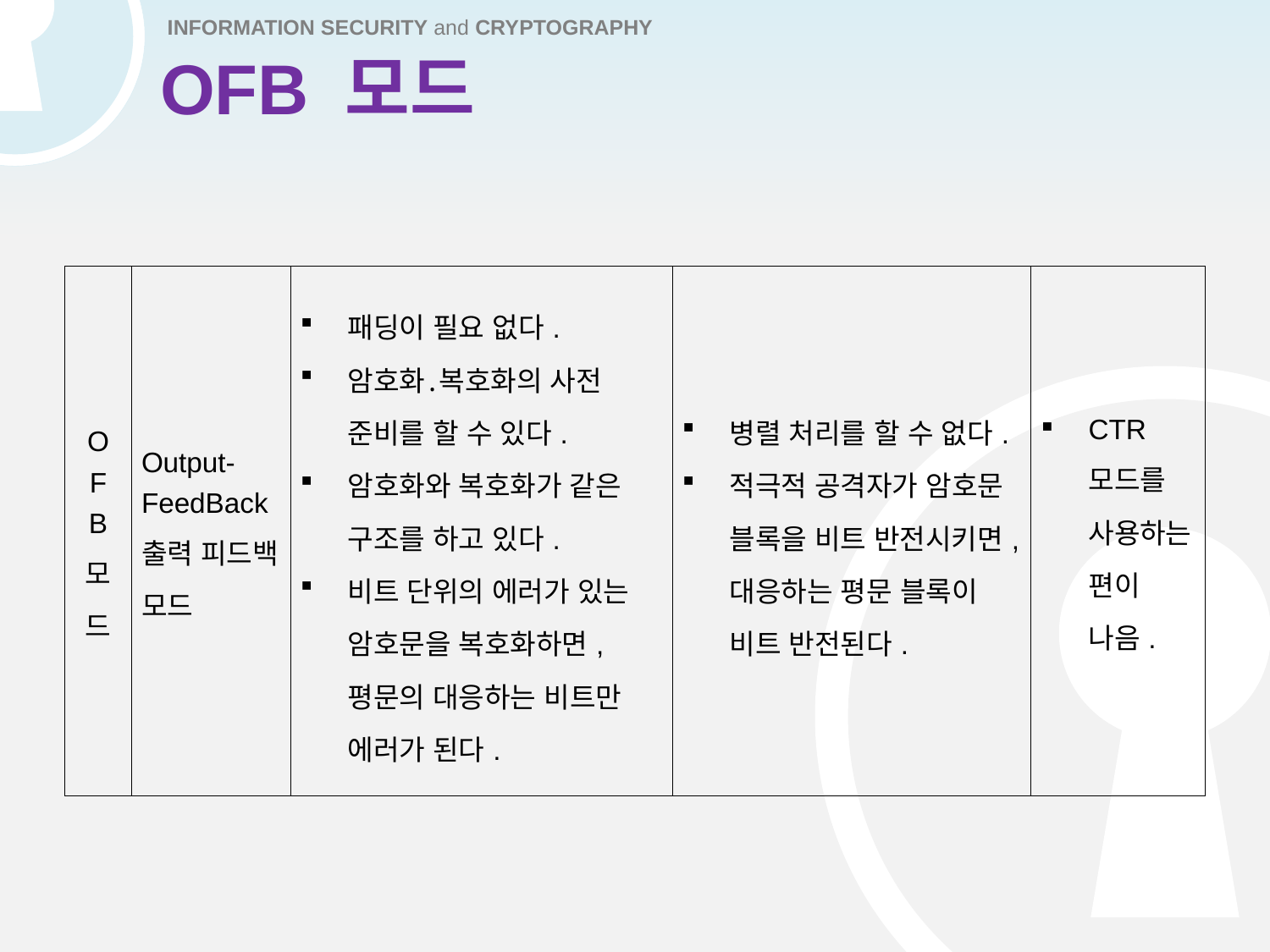

# OFB 모드
| O F B 모 드 | Output-FeedBack 출력 피드백 모드 | 패딩이 필요 없다. 암호화․복호화의 사전 준비를 할 수 있다. 암호화와 복호화가 같은 구조를 하고 있다. 비트 단위의 에러가 있는 암호문을 복호화하면, 평문의 대응하는 비트만 에러가 된다. | 병렬 처리를 할 수 없다. 적극적 공격자가 암호문 블록을 비트 반전시키면, 대응하는 평문 블록이 비트 반전된다. | CTR 모드를 사용하는 편이 나음. |
| --- | --- | --- | --- | --- |